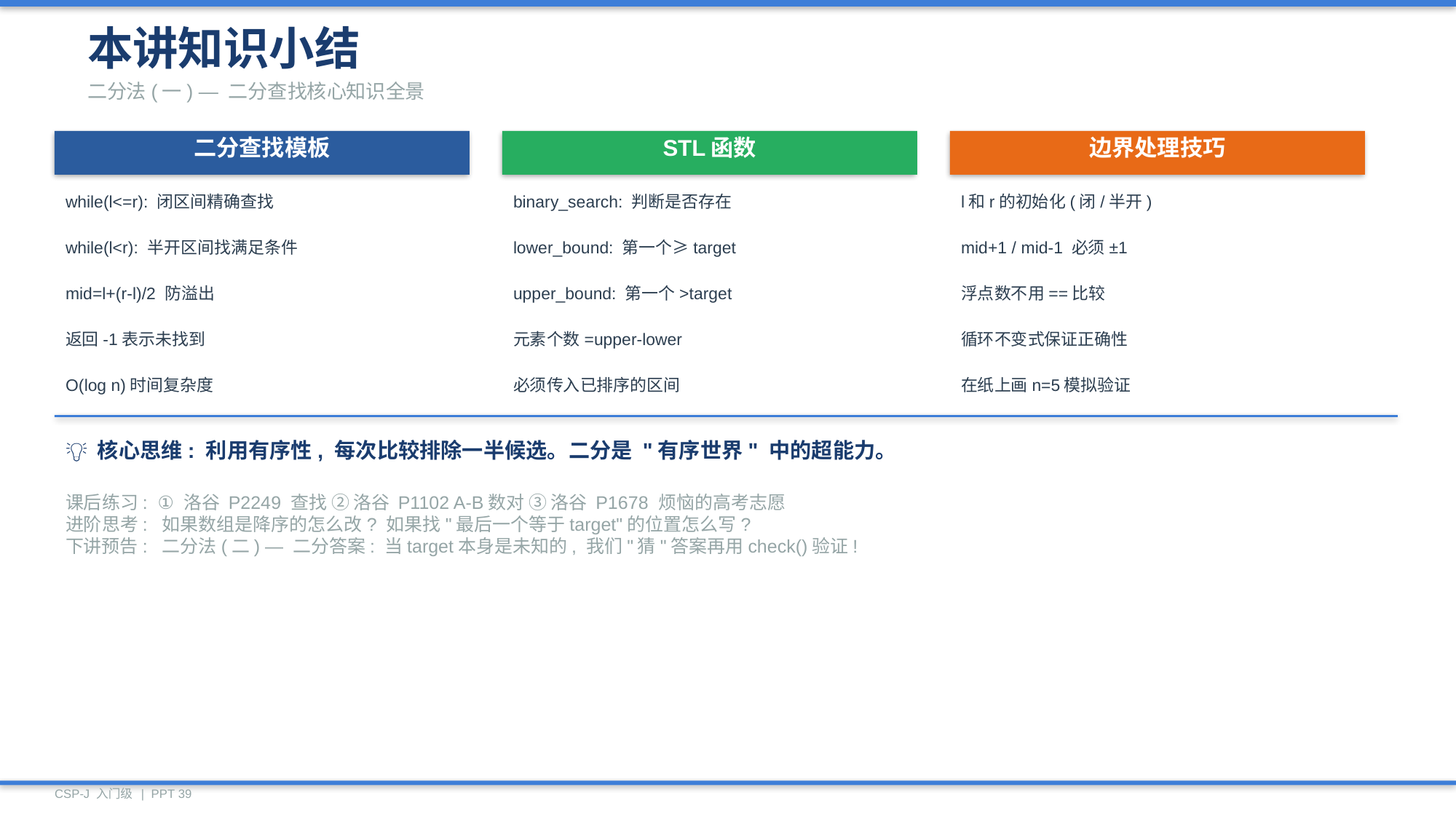

本讲知识小结
二分法(一) — 二分查找核心知识全景

二分查找模板
STL函数
边界处理技巧
while(l<=r): 闭区间精确查找
binary_search: 判断是否存在
l和r的初始化(闭/半开)
while(l<r): 半开区间找满足条件
lower_bound: 第一个≥target
mid+1 / mid-1 必须±1
mid=l+(r-l)/2 防溢出
upper_bound: 第一个>target
浮点数不用==比较
返回-1表示未找到
元素个数=upper-lower
循环不变式保证正确性
O(log n)时间复杂度
必须传入已排序的区间
在纸上画n=5模拟验证

💡 核心思维: 利用有序性, 每次比较排除一半候选。二分是 "有序世界" 中的超能力。
课后练习:  ① 洛谷 P2249 查找 ② 洛谷 P1102 A-B数对 ③ 洛谷 P1678 烦恼的高考志愿
进阶思考:  如果数组是降序的怎么改? 如果找"最后一个等于target"的位置怎么写?
下讲预告:  二分法(二) — 二分答案: 当target本身是未知的, 我们"猜"答案再用check()验证!

CSP-J 入门级  |  PPT 39